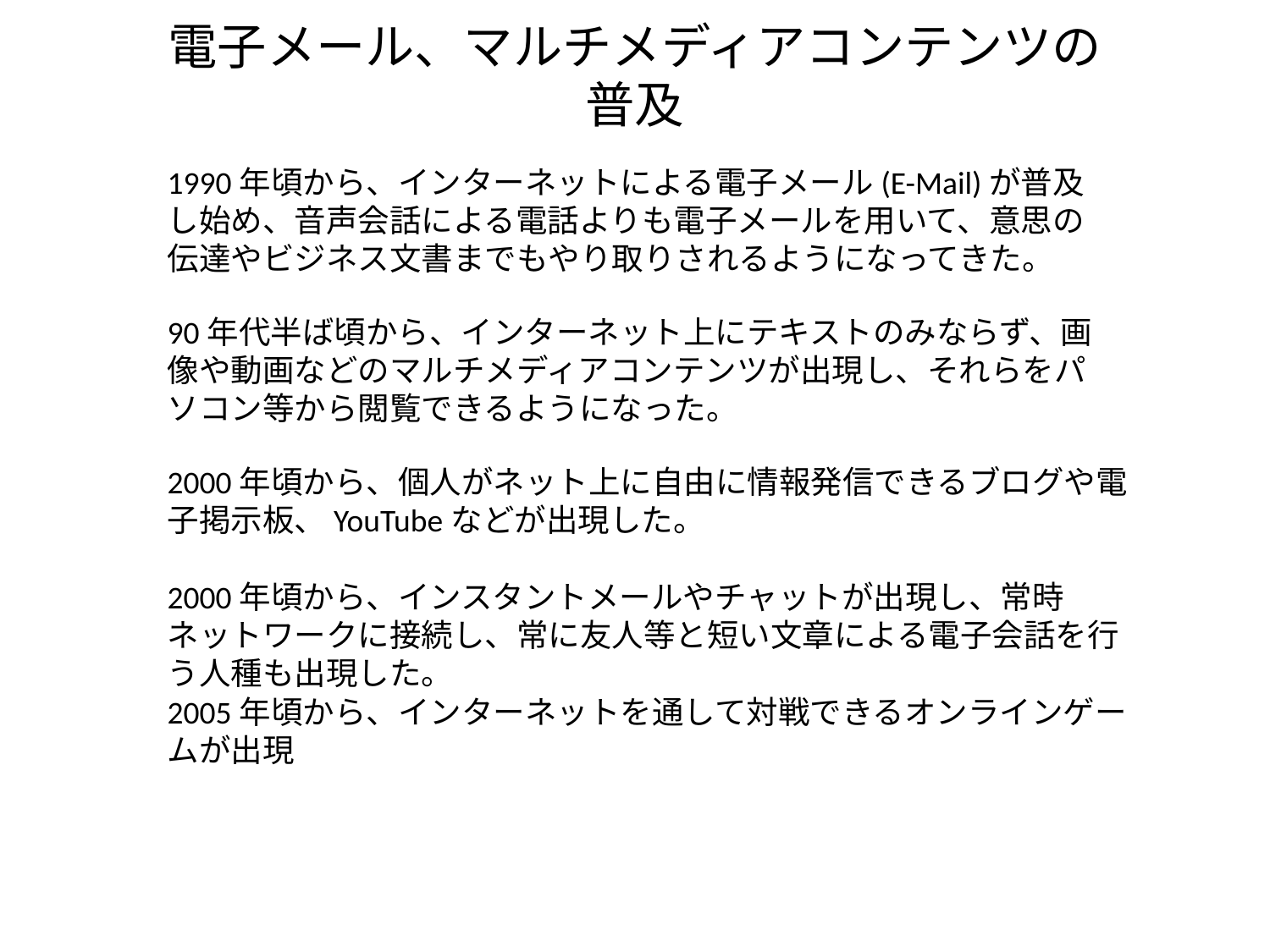

# 電子メール、マルチメディアコンテンツの普及
1990年頃から、インターネットによる電子メール(E-Mail)が普及し始め、音声会話による電話よりも電子メールを用いて、意思の伝達やビジネス文書までもやり取りされるようになってきた。
90年代半ば頃から、インターネット上にテキストのみならず、画像や動画などのマルチメディアコンテンツが出現し、それらをパソコン等から閲覧できるようになった。
2000年頃から、個人がネット上に自由に情報発信できるブログや電子掲示板、YouTubeなどが出現した。
2000年頃から、インスタントメールやチャットが出現し、常時ネットワークに接続し、常に友人等と短い文章による電子会話を行う人種も出現した。
2005年頃から、インターネットを通して対戦できるオンラインゲームが出現